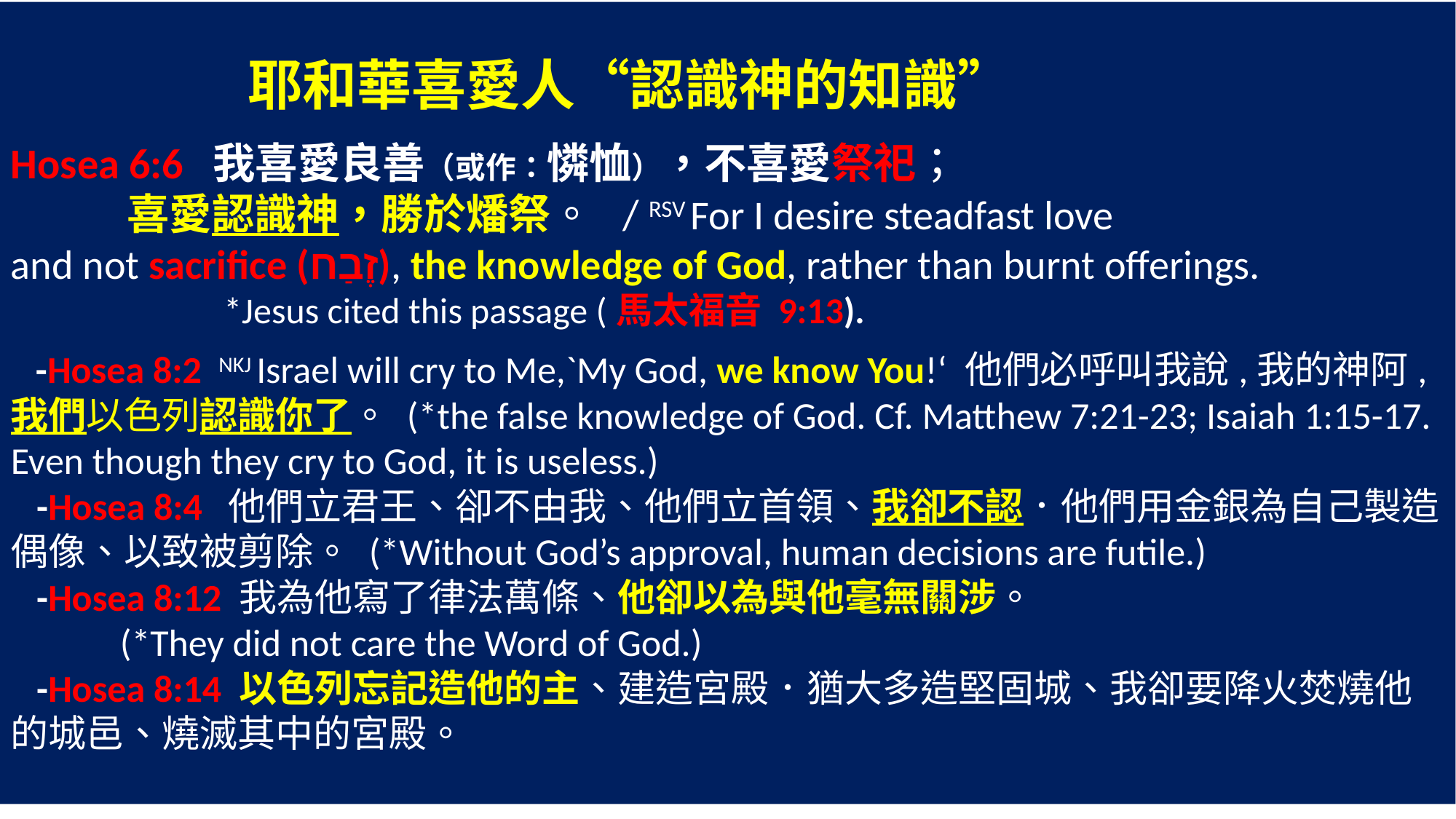

耶和華喜愛人“認識神的知識”

Hosea 6:6  我喜愛良善（或作：憐恤），不喜愛祭祀；
           喜愛認識神，勝於燔祭。  / RSV For I desire steadfast love
and not sacrifice (זֶבַח), the knowledge of God, rather than burnt offerings.
                          *Jesus cited this passage (馬太福音 9:13).

   -Hosea 8:2  NKJ Israel will cry to Me,`My God, we know You!‘ 他們必呼叫我說,我的神阿,我們以色列認識你了。 (*the false knowledge of God. Cf. Matthew 7:21-23; Isaiah 1:15-17. Even though they cry to God, it is useless.)
   -Hosea 8:4  ‎他們立君王、卻不由我、他們立首領、我卻不認．他們用金銀為自己製造偶像、以致被剪除。 (*Without God’s approval, human decisions are futile.)
   -Hosea 8:12 我為他寫了律法萬條、他卻以為與他毫無關涉。
	(*They did not care the Word of God.)
   -Hosea 8:14 以色列忘記造他的主、建造宮殿．猶大多造堅固城、我卻要降火焚燒他的城邑、燒滅其中的宮殿。